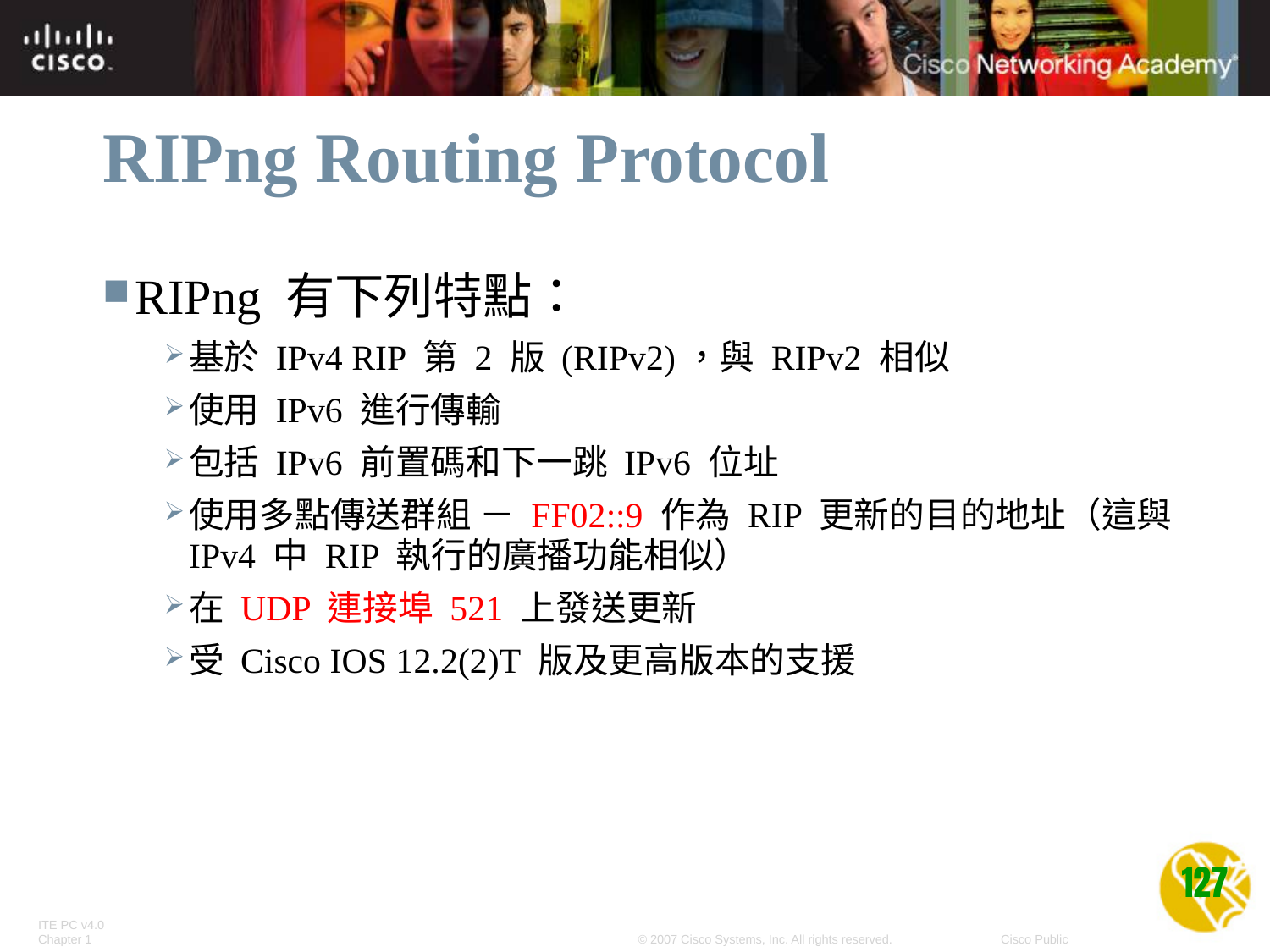

# RIPng Routing Protocol
RIPng 有下列特點：
基於 IPv4 RIP 第 2 版 (RIPv2)，與 RIPv2 相似
使用 IPv6 進行傳輸
包括 IPv6 前置碼和下一跳 IPv6 位址
使用多點傳送群組 － FF02::9 作為 RIP 更新的目的地址（這與 IPv4 中 RIP 執行的廣播功能相似）
在 UDP 連接埠 521 上發送更新
受 Cisco IOS 12.2(2)T 版及更高版本的支援